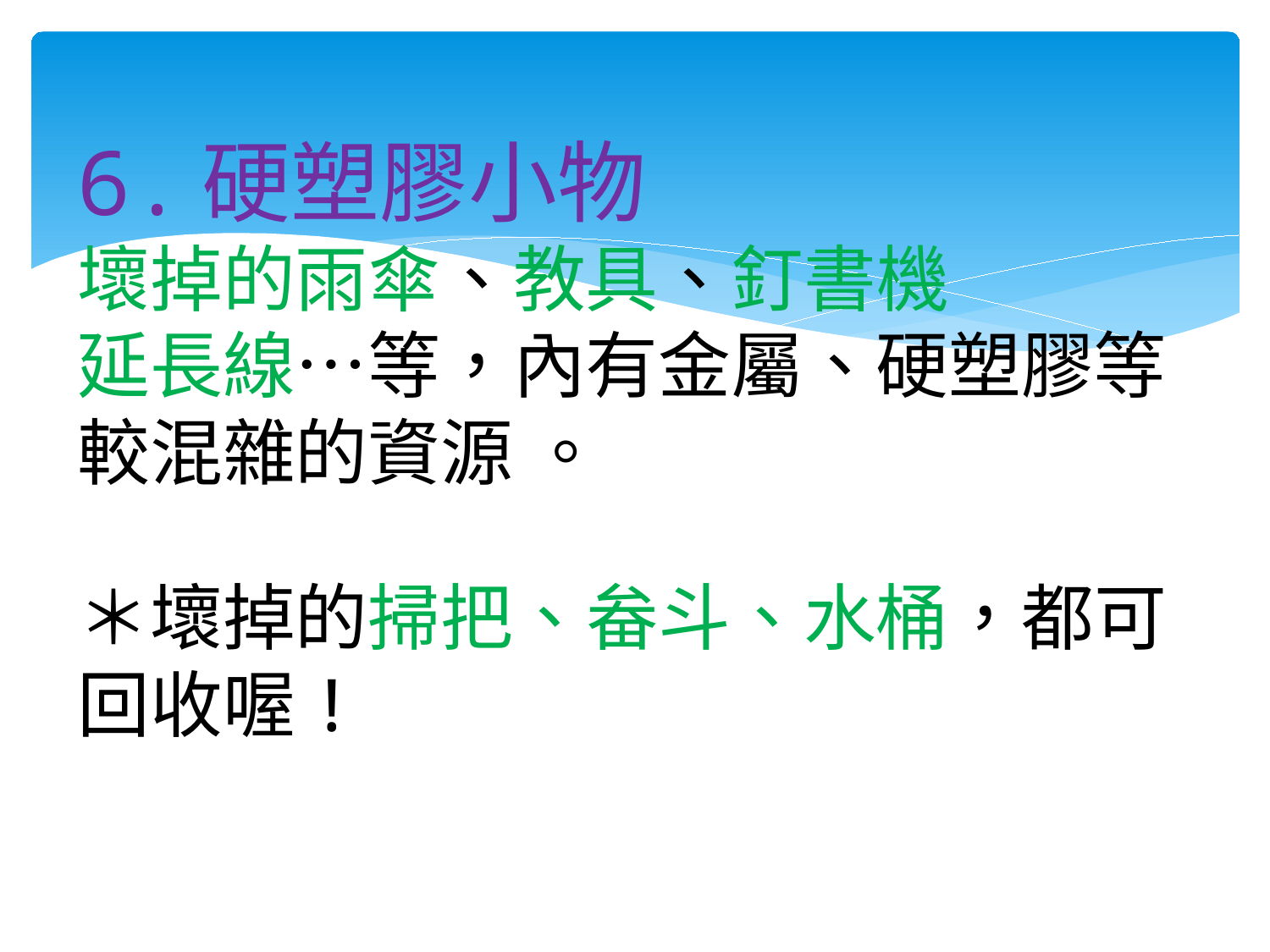

# 6.硬塑膠小物 壞掉的雨傘、教具、釘書機 延長線…等，內有金屬、硬塑膠等較混雜的資源 。 ＊壞掉的掃把、畚斗、水桶，都可回收喔!